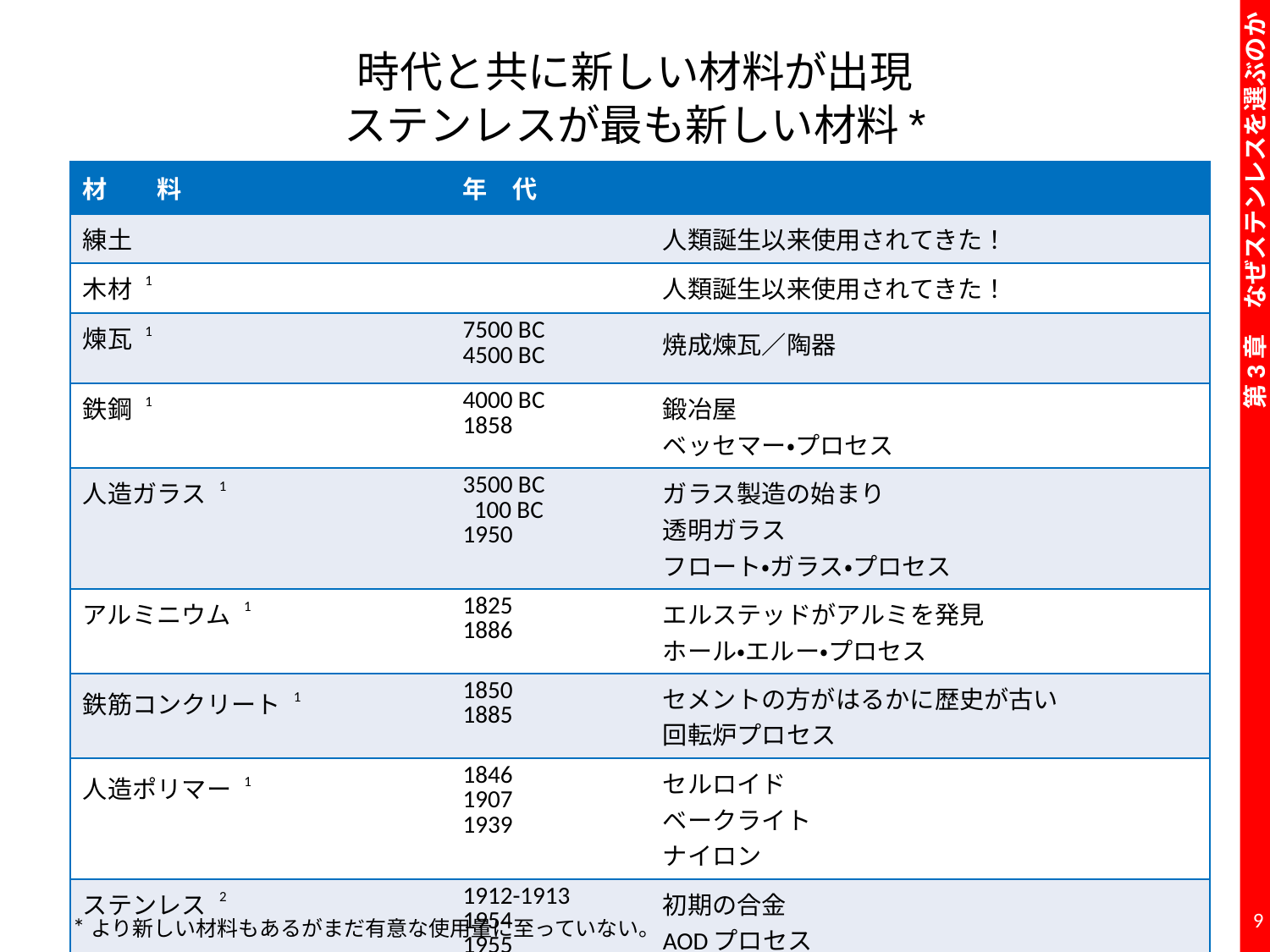

# 時代と共に新しい材料が出現 ステンレスが最も新しい材料*
| 材　　料 | 年　代 |  |
| --- | --- | --- |
| 練土 |  | 人類誕生以来使用されてきた！ |
| 木材 1 |  | 人類誕生以来使用されてきた！ |
| 煉瓦 1 | 7500 BC 4500 BC | 焼成煉瓦／陶器 |
| 鉄鋼 1 | 4000 BC 1858 | 鍛冶屋 ベッセマー・プロセス |
| 人造ガラス 1 | 3500 BC 100 BC 1950 | ガラス製造の始まり 透明ガラス フロート・ガラス・プロセス |
| アルミニウム 1 | 1825 1886 | エルステッドがアルミを発見 ホール・エルー・プロセス |
| 鉄筋コンクリート 1 | 1850 1885 | セメントの方がはるかに歴史が古い 回転炉プロセス |
| 人造ポリマー 1 | 1846 1907 1939 | セルロイド ベークライト ナイロン |
| ステンレス 2 | 1912-1913 1954 1955 | 初期の合金 AODプロセス 熱延鋼帯 |
9
*より新しい材料もあるがまだ有意な使用量に至っていない。